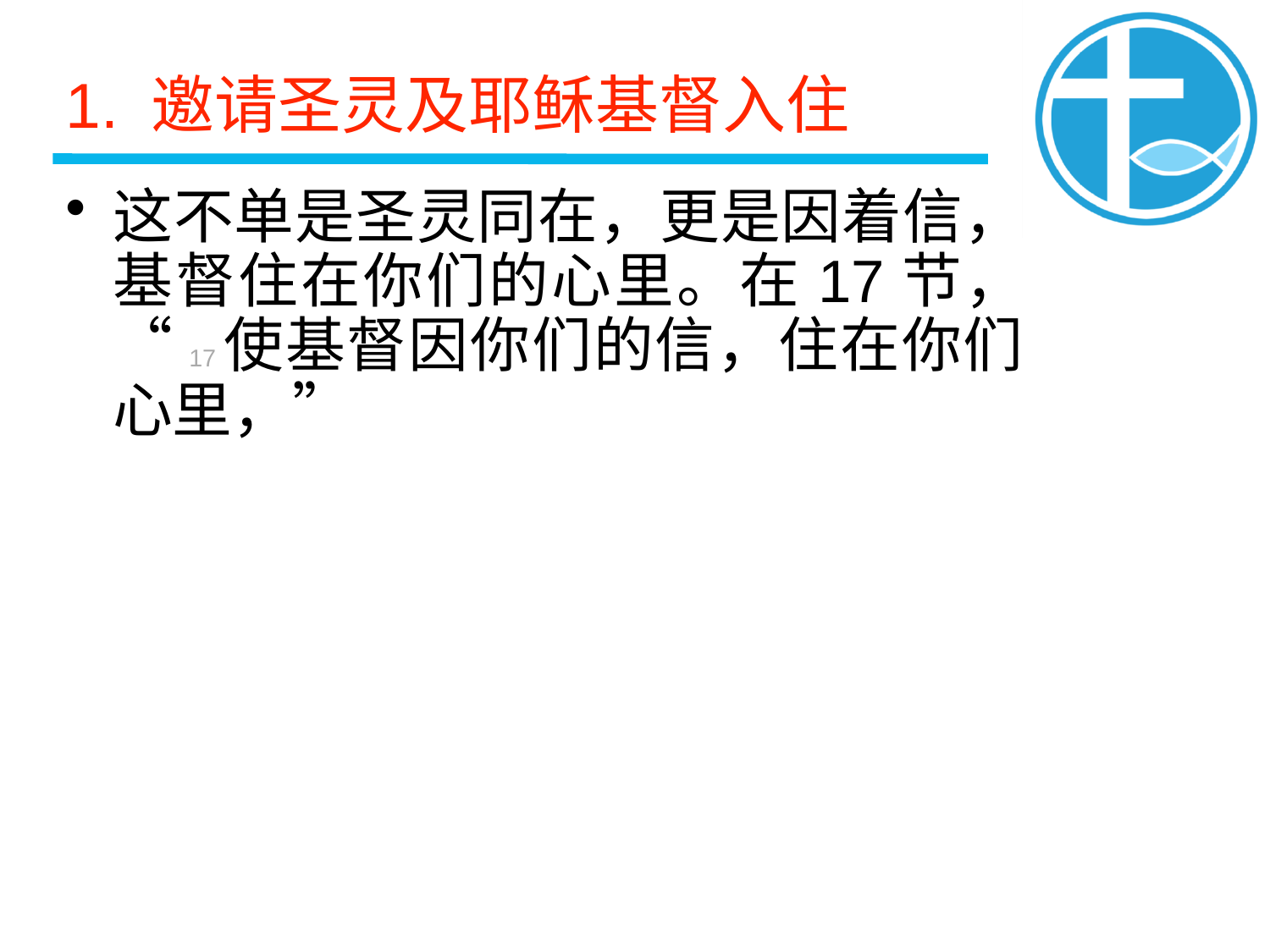

1. 邀请圣灵及耶稣基督入住
这不单是圣灵同在，更是因着信，基督住在你们的心里。在17节，“17使基督因你们的信，住在你们心里，”